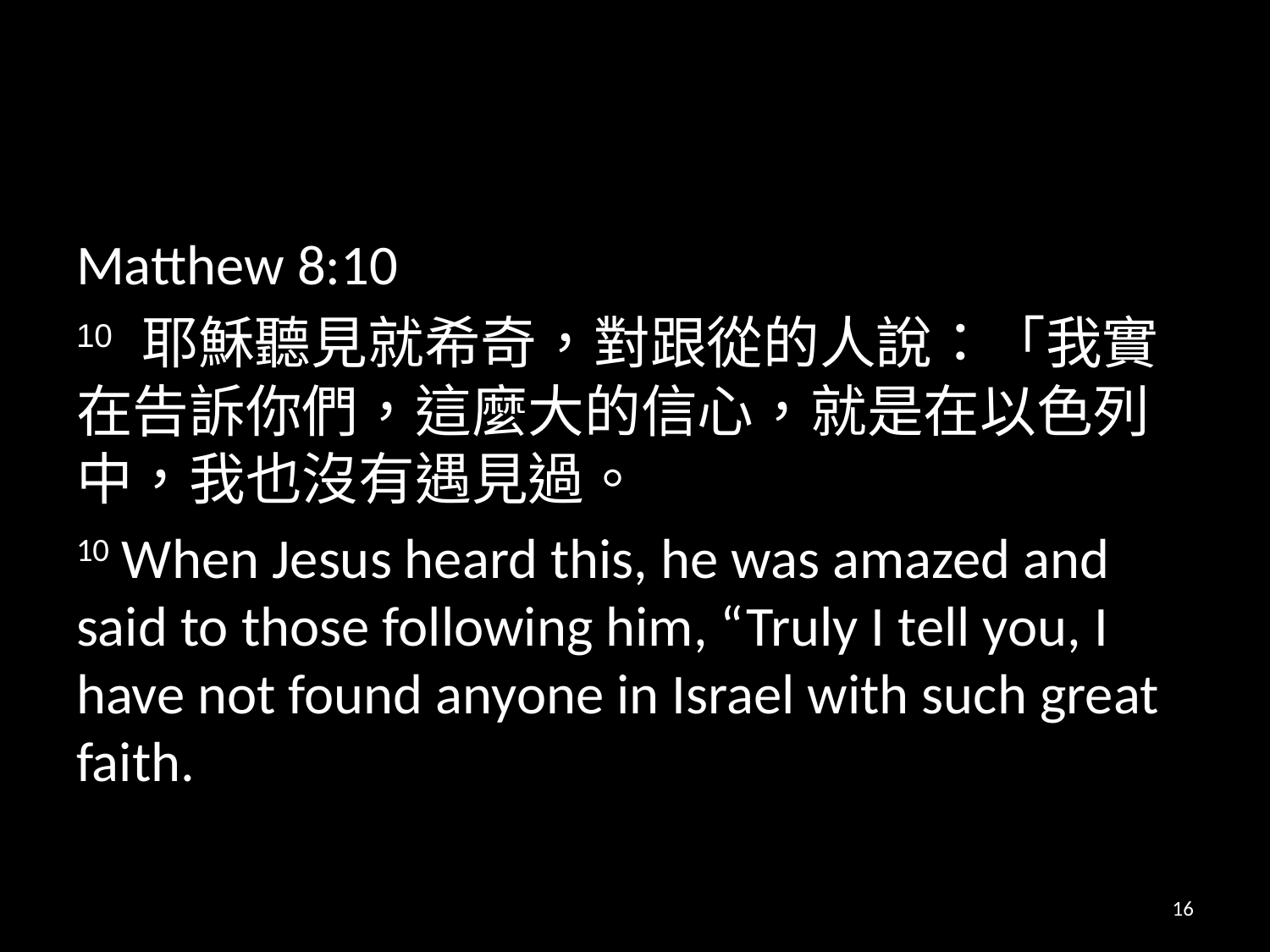

#
Matthew 8:10
10 耶穌聽見就希奇，對跟從的人說：「我實在告訴你們，這麼大的信心，就是在以色列中，我也沒有遇見過。
10 When Jesus heard this, he was amazed and said to those following him, “Truly I tell you, I have not found anyone in Israel with such great faith.

16